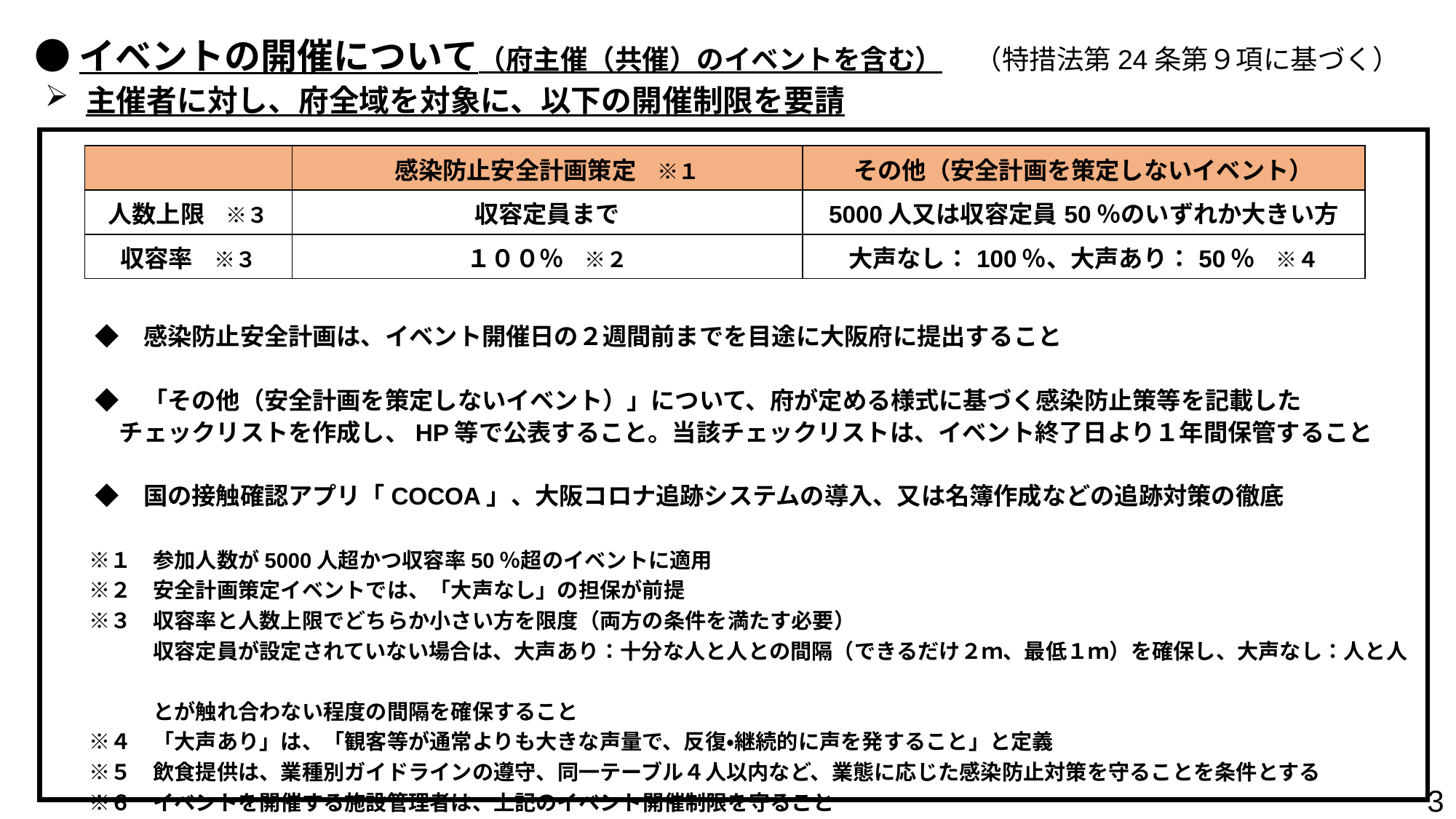

●イベントの開催について（府主催（共催）のイベントを含む）
（特措法第24条第９項に基づく）
主催者に対し、府全域を対象に、以下の開催制限を要請

|  | 感染防止安全計画策定　※１ | その他（安全計画を策定しないイベント） |
| --- | --- | --- |
| 人数上限　※３ | 収容定員まで | 5000人又は収容定員50％のいずれか大きい方 |
| 収容率　※３ | １００％　※２ | 大声なし：100％、大声あり：50％　※４ |

　　◆　感染防止安全計画は、イベント開催日の２週間前までを目途に大阪府に提出すること

　　◆　「その他（安全計画を策定しないイベント）」について、府が定める様式に基づく感染防止策等を記載した
　　　チェックリストを作成し、HP等で公表すること。当該チェックリストは、イベント終了日より１年間保管すること

　　◆　国の接触確認アプリ「COCOA」、大阪コロナ追跡システムの導入、又は名簿作成などの追跡対策の徹底

　　※１　参加人数が5000人超かつ収容率50％超のイベントに適用
　　※２　安全計画策定イベントでは、「大声なし」の担保が前提
　　※３　収容率と人数上限でどちらか小さい方を限度（両方の条件を満たす必要）
　　　　　収容定員が設定されていない場合は、大声あり：十分な人と人との間隔（できるだけ２ｍ、最低１ｍ）を確保し、大声なし：人と人
　　　　　とが触れ合わない程度の間隔を確保すること
　　※４　「大声あり」は、「観客等が通常よりも大きな声量で、反復・継続的に声を発すること」と定義
　　※５　飲食提供は、業種別ガイドラインの遵守、同一テーブル４人以内など、業態に応じた感染防止対策を守ることを条件とする
　　※６　イベントを開催する施設管理者は、上記のイベント開催制限を守ること

3